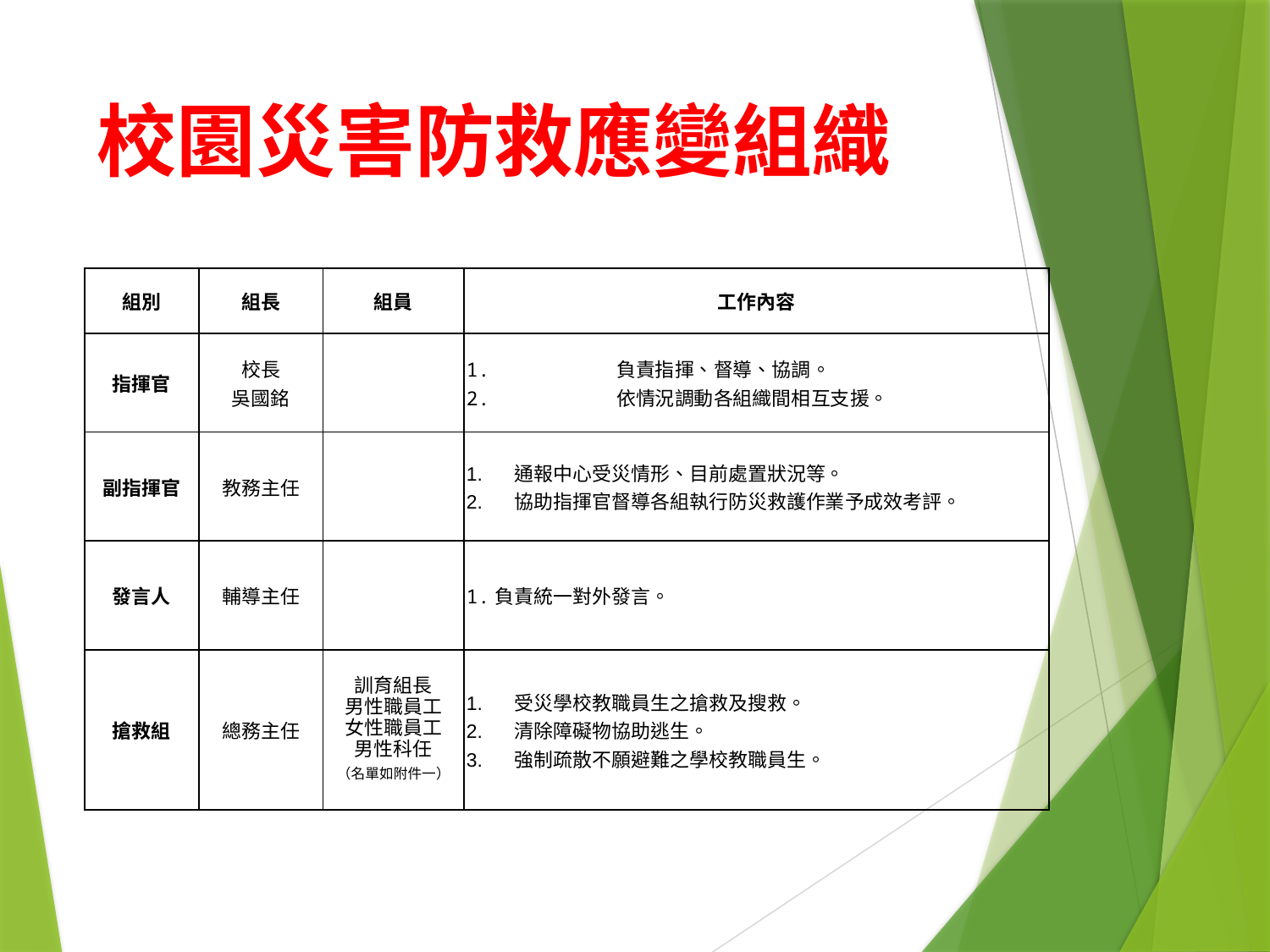

# 校園災害防救應變組織
| 組別 | 組長 | 組員 | 工作內容 |
| --- | --- | --- | --- |
| 指揮官 | 校長 吳國銘 |  | 1. 負責指揮、督導、協調。 2. 依情況調動各組織間相互支援。 |
| 副指揮官 | 教務主任 |  | 通報中心受災情形、目前處置狀況等。 協助指揮官督導各組執行防災救護作業予成效考評。 |
| 發言人 | 輔導主任 |  | 1.負責統一對外發言。 |
| 搶救組 | 總務主任 | 訓育組長 男性職員工 女性職員工 男性科任 （名單如附件一） | 受災學校教職員生之搶救及搜救。 清除障礙物協助逃生。 強制疏散不願避難之學校教職員生。 |